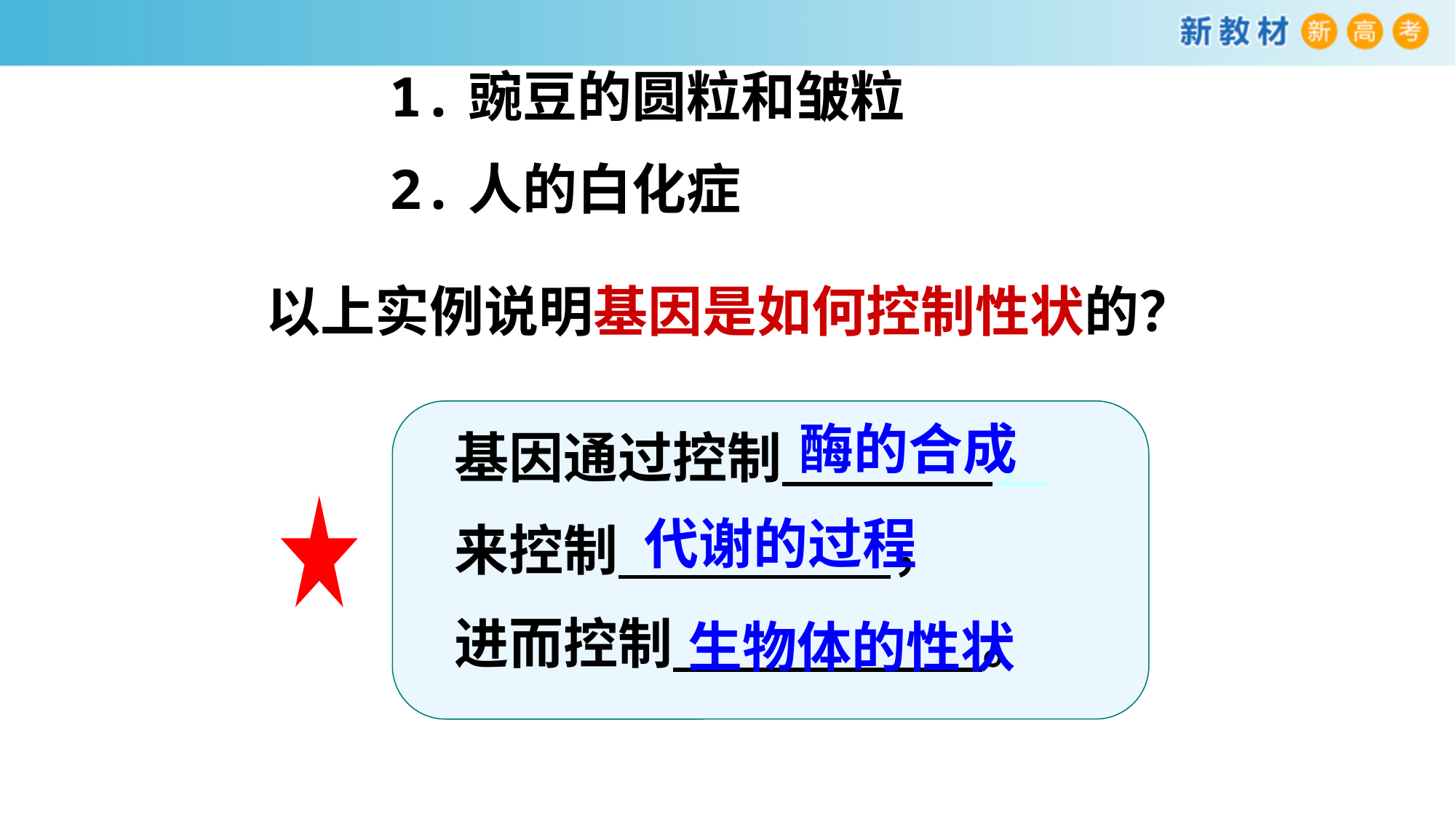

1.豌豆的圆粒和皱粒
   2.人的白化症
以上实例说明基因是如何控制性状的？

基因通过控制                 ，
来控制                      ，
进而控制                         。
酶的合成
代谢的过程
生物体的性状